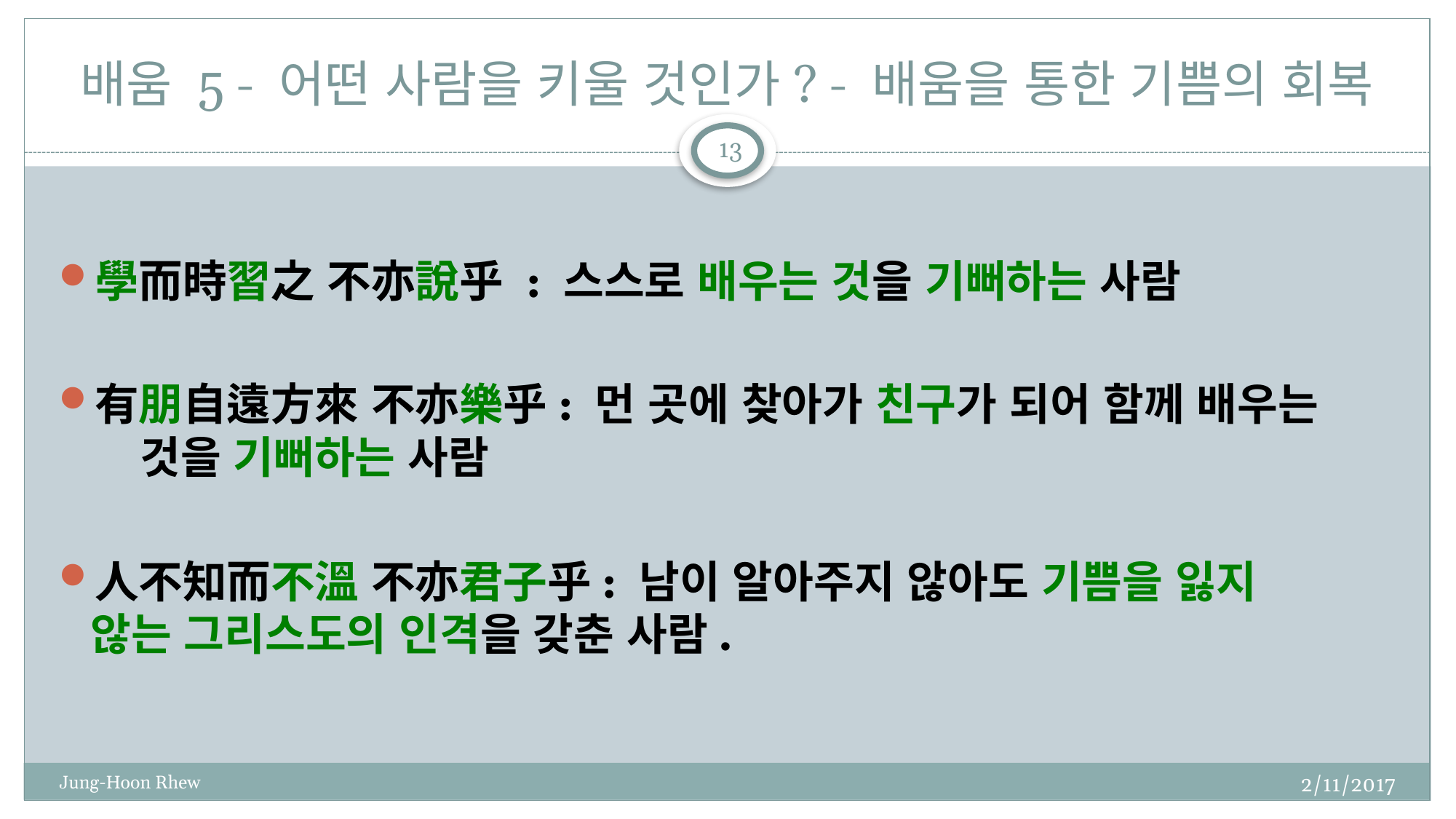

# 배움 5 - 어떤 사람을 키울 것인가? - 배움을 통한 기쁨의 회복
13

學而時習之 不亦說乎 : 스스로 배우는 것을 기뻐하는 사람

有朋自遠方來 不亦樂乎: 먼 곳에 찾아가 친구가 되어 함께 배우는 				       것을 기뻐하는 사람

人不知而不溫 不亦君子乎: 남이 알아주지 않아도 기쁨을 잃지 						  않는 그리스도의 인격을 갖춘 사람.
2/11/2017
Jung-Hoon Rhew